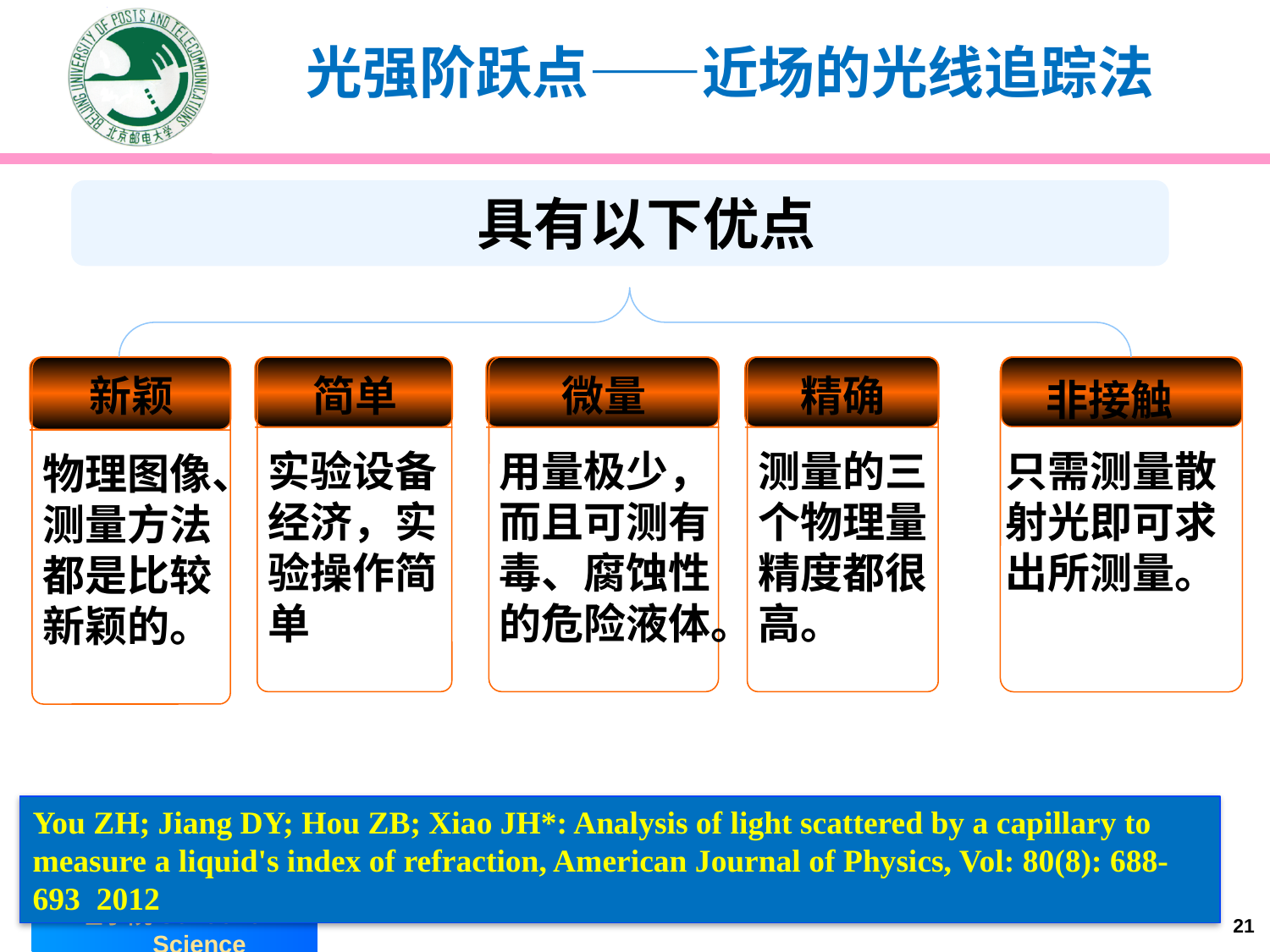

光强阶跃点——近场的光线追踪法

具有以下优点

新颖
物理图像、测量方法都是比较新颖的。

简单
实验设备经济，实验操作简单

微量
用量极少，而且可测有毒、腐蚀性的危险液体。

精确
测量的三个物理量精度都很高。

非接触
只需测量散射光即可求出所测量。
You ZH; Jiang DY; Hou ZB; Xiao JH*: Analysis of light scattered by a capillary to measure a liquid's index of refraction, American Journal of Physics, Vol: 80(8): 688-693  2012